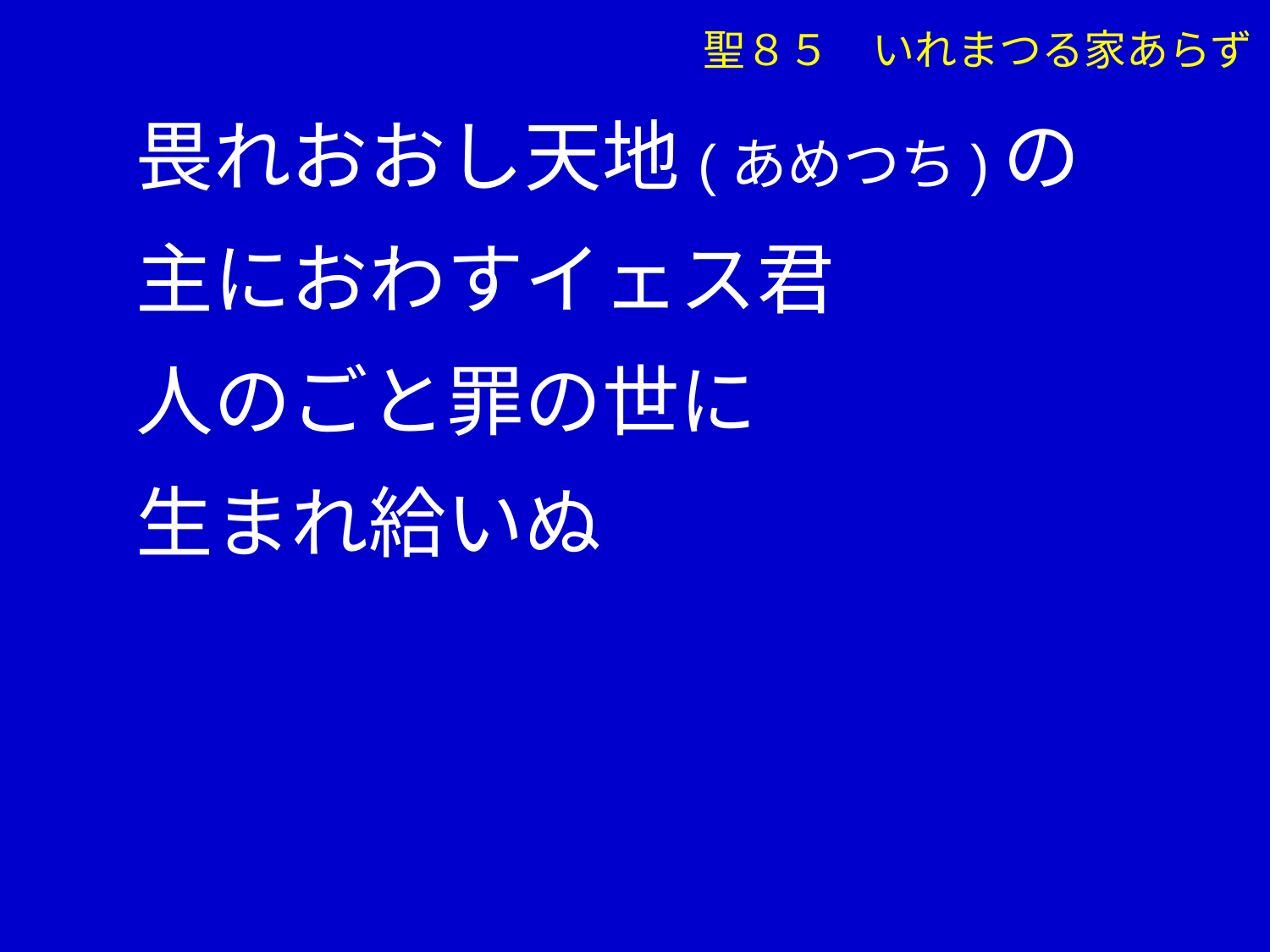

畏れおおし天地(あめつち)の
主におわすイェス君
人のごと罪の世に
生まれ給いぬ

聖８５　いれまつる家あらず